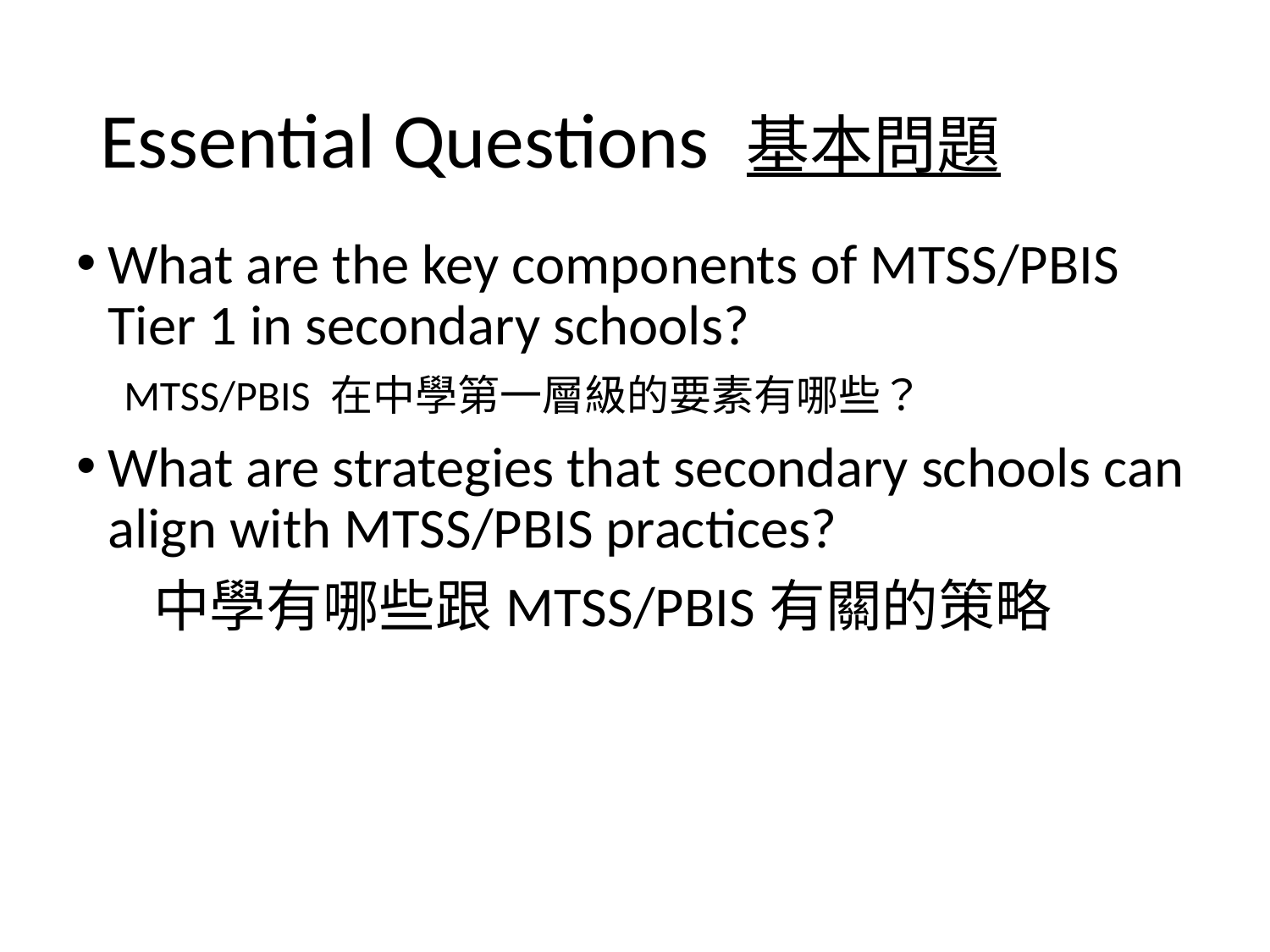

# Essential Questions 基本問題
What are the key components of MTSS/PBIS Tier 1 in secondary schools?
     MTSS/PBIS 在中學第一層級的要素有哪些？
What are strategies that secondary schools can align with MTSS/PBIS practices?
     中學有哪些跟MTSS/PBIS有關的策略